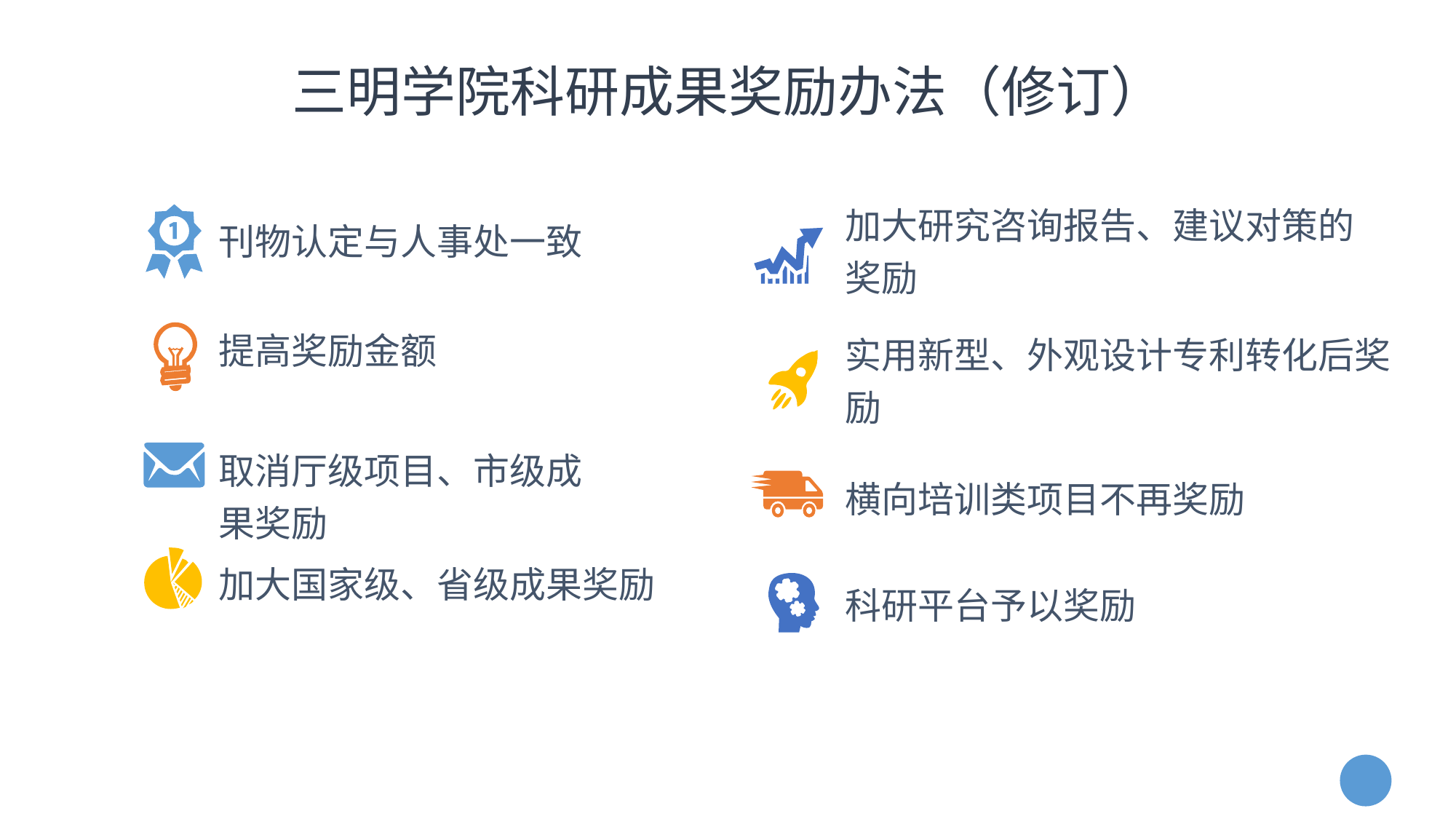

# 三明学院科研成果奖励办法（修订）
加大研究咨询报告、建议对策的奖励

实用新型、外观设计专利转化后奖励

横向培训类项目不再奖励

科研平台予以奖励

刊物认定与人事处一致
提高奖励金额

取消厅级项目、市级成果奖励

加大国家级、省级成果奖励

38